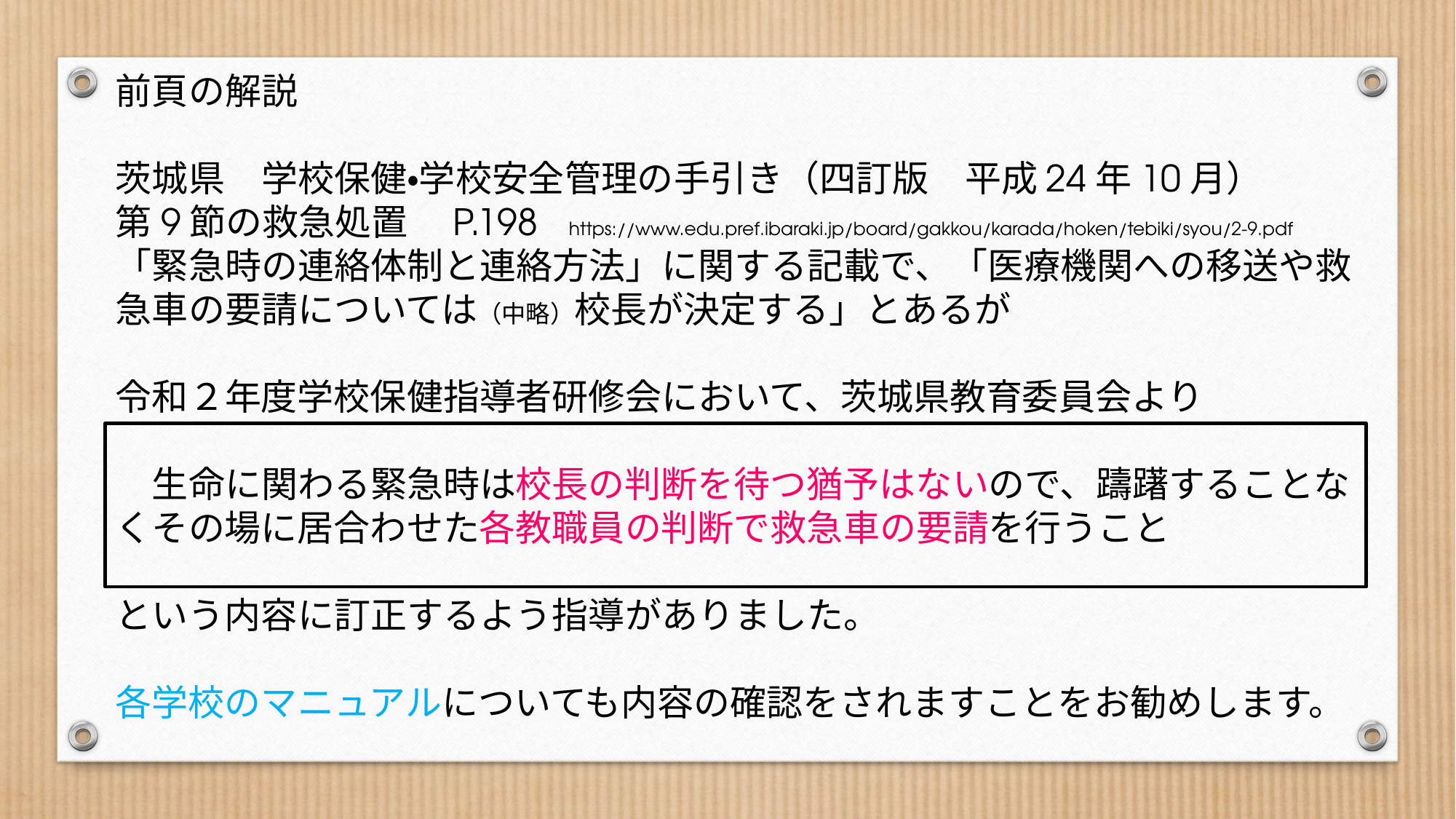

前頁の解説

茨城県　学校保健・学校安全管理の手引き（四訂版　平成24年10月）
第9節の救急処置　P.198　https://www.edu.pref.ibaraki.jp/board/gakkou/karada/hoken/tebiki/syou/2-9.pdf
「緊急時の連絡体制と連絡方法」に関する記載で、「医療機関への移送や救急車の要請については（中略）校長が決定する」とあるが

令和２年度学校保健指導者研修会において、茨城県教育委員会より

　生命に関わる緊急時は校長の判断を待つ猶予はないので、躊躇することなくその場に居合わせた各教職員の判断で救急車の要請を行うこと

という内容に訂正するよう指導がありました。

各学校のマニュアルについても内容の確認をされますことをお勧めします。